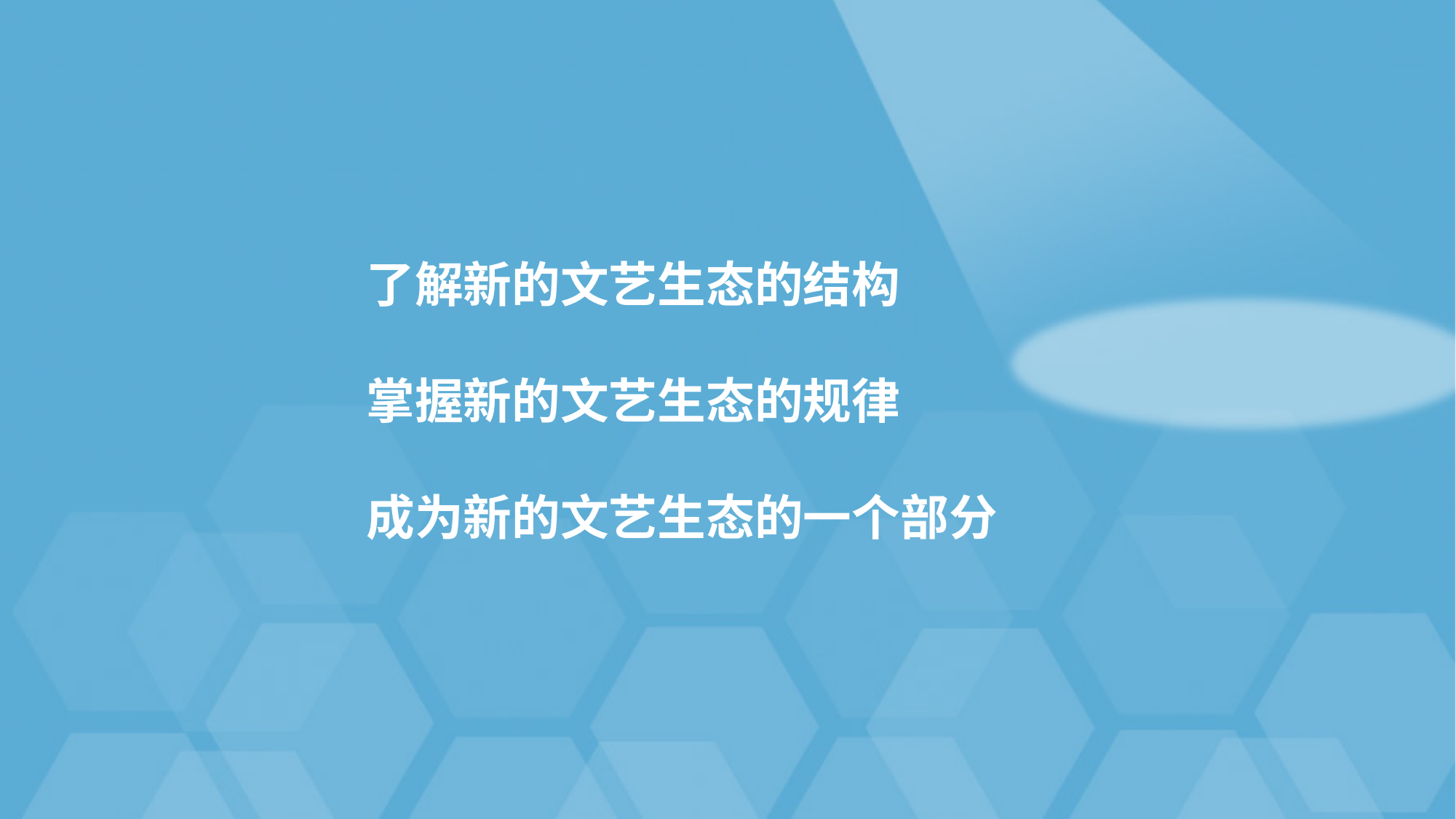

了解新的文艺生态的结构
掌握新的文艺生态的规律
成为新的文艺生态的一个部分